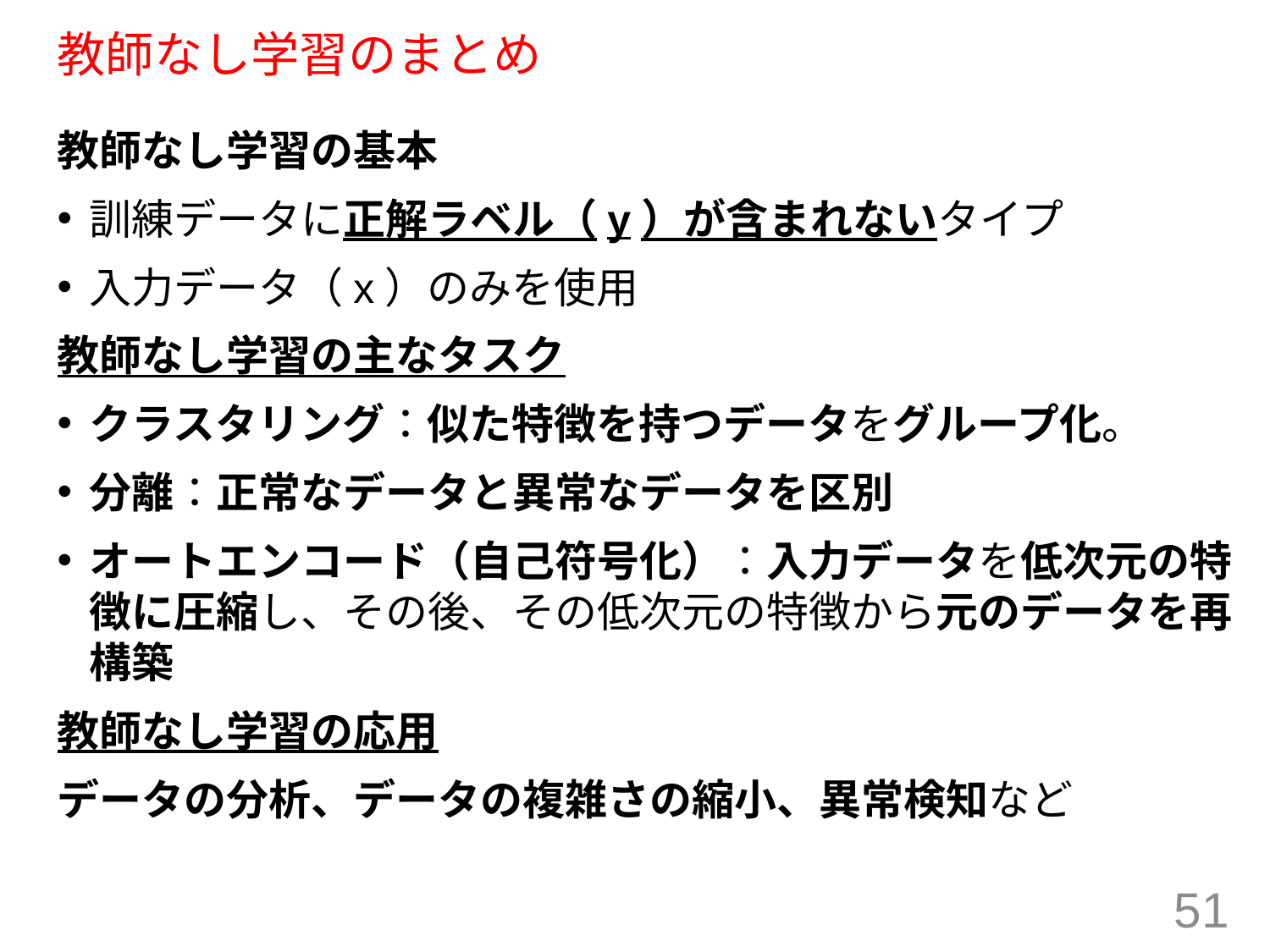

# 教師なし学習のまとめ
教師なし学習の基本
訓練データに正解ラベル（y）が含まれないタイプ
入力データ（x）のみを使用
教師なし学習の主なタスク
クラスタリング：似た特徴を持つデータをグループ化。
分離：正常なデータと異常なデータを区別
オートエンコード（自己符号化）：入力データを低次元の特徴に圧縮し、その後、その低次元の特徴から元のデータを再構築
教師なし学習の応用
データの分析、データの複雑さの縮小、異常検知など

51